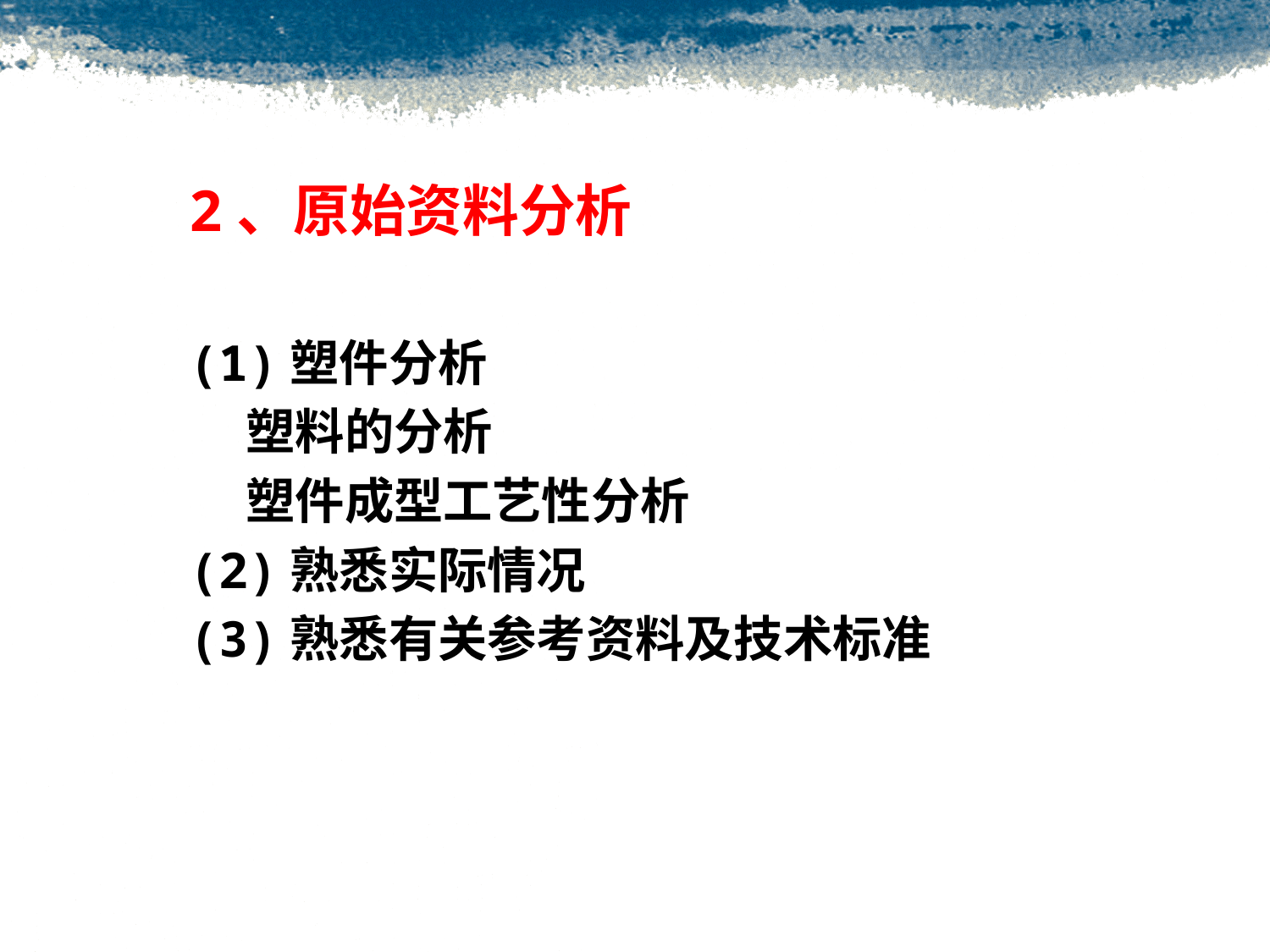

2、原始资料分析

(1)塑件分析
    塑料的分析
    塑件成型工艺性分析
(2)熟悉实际情况
(3)熟悉有关参考资料及技术标准